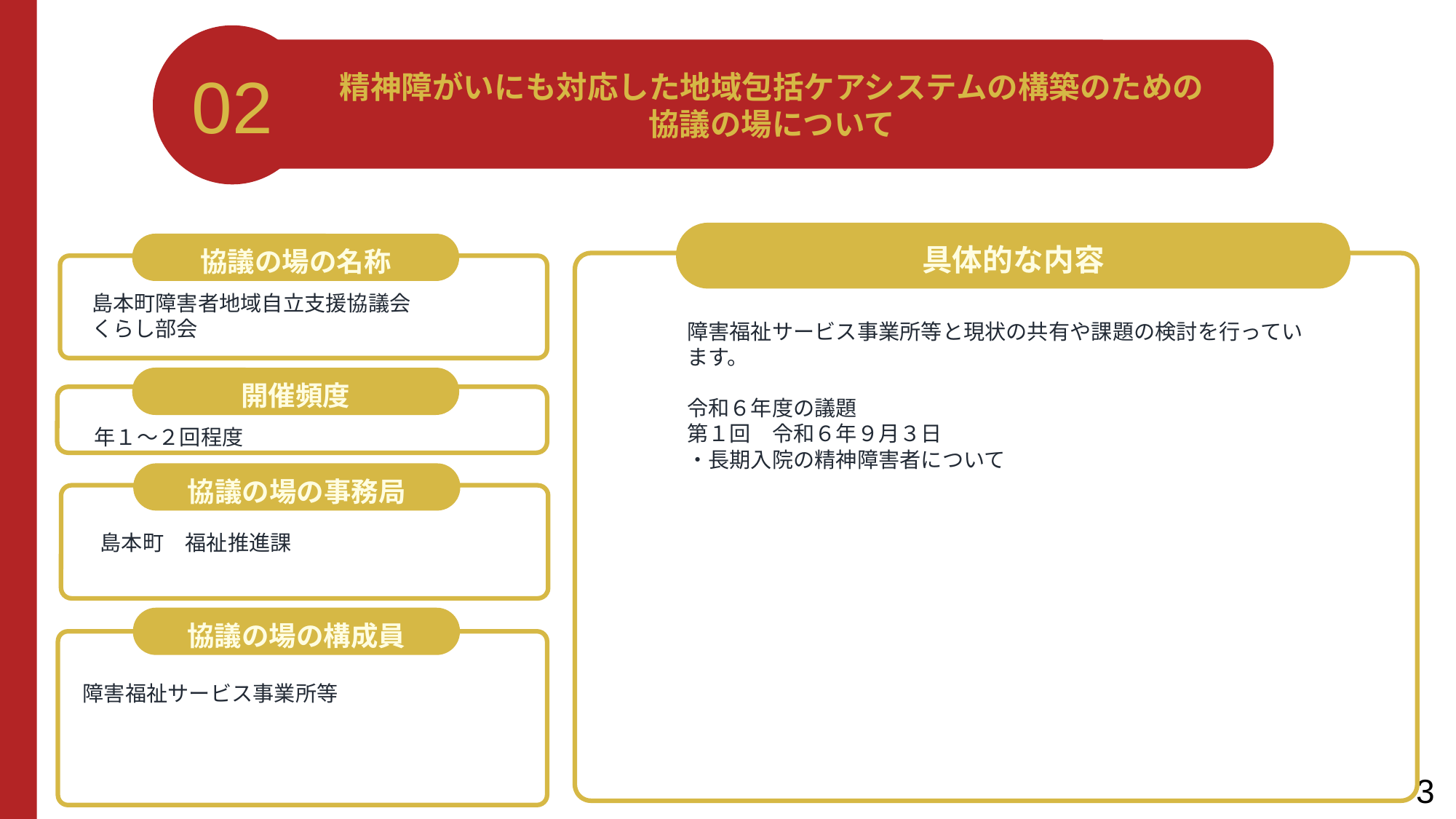

02

精神障がいにも対応した地域包括ケアシステムの構築のための
協議の場について
具体的な内容
協議の場の名称

島本町障害者地域自立支援協議会
くらし部会
障害福祉サービス事業所等と現状の共有や課題の検討を行っています。

令和６年度の議題
第１回　令和６年９月３日
・長期入院の精神障害者について
開催頻度

年１～２回程度
協議の場の事務局

島本町　福祉推進課
協議の場の構成員

障害福祉サービス事業所等